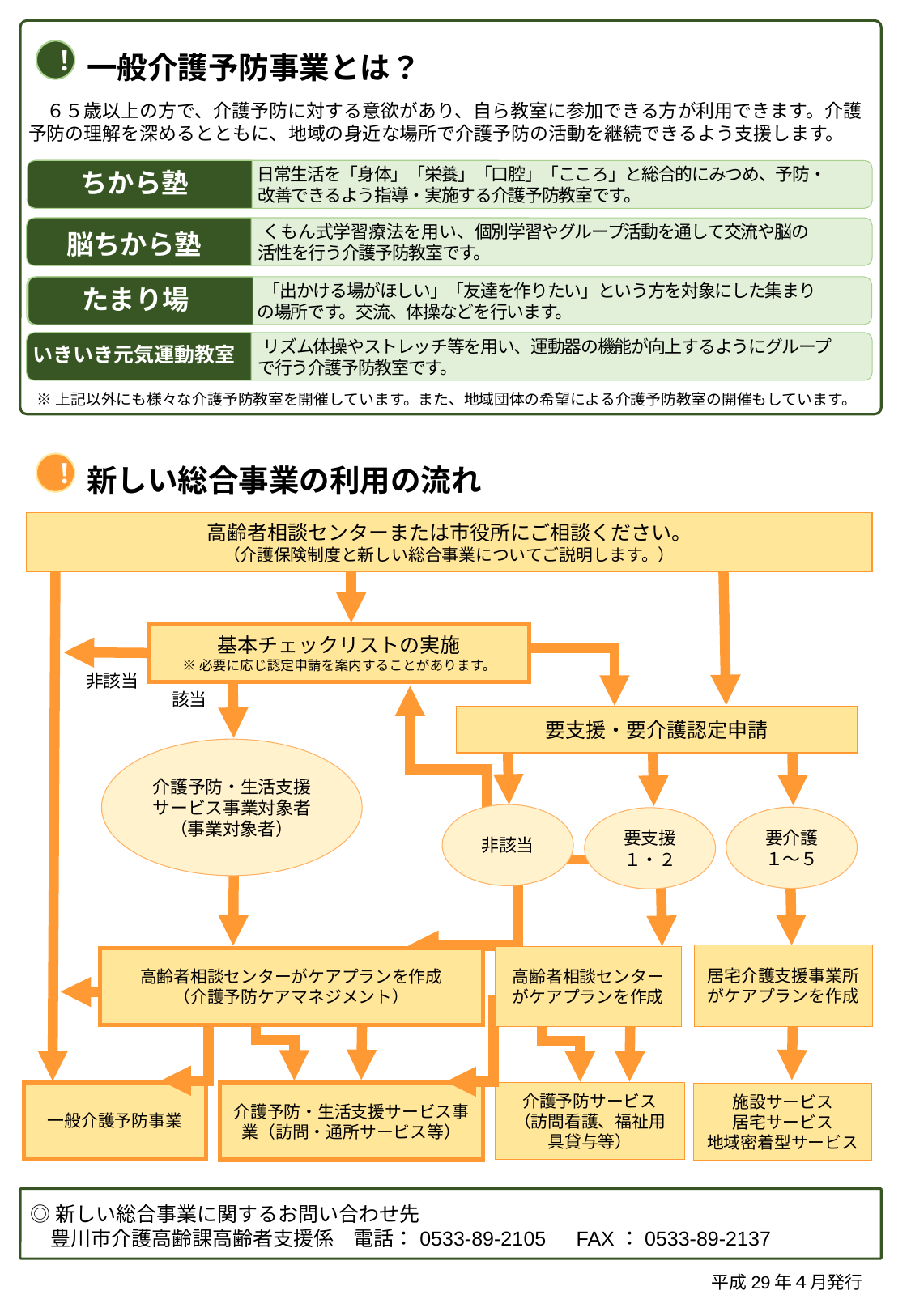

！
一般介護予防事業とは？
　６５歳以上の方で、介護予防に対する意欲があり、自ら教室に参加できる方が利用できます。介護予防の理解を深めるとともに、地域の身近な場所で介護予防の活動を継続できるよう支援します。
ちから塾
　　　　　　　　　　　　   日常生活を「身体」「栄養」「口腔」「こころ」と総合的にみつめ、予防・
　　　　　　　　　　　　　  改善できるよう指導・実施する介護予防教室です。
脳ちから塾
　　　　　　　　　　　　　くもん式学習療法を用い、個別学習やグループ活動を通して交流や脳の
を行う、　　　　　　　　　  活性を行う介護予防教室です。
たまり場
　　　　　　　　　　　　　「出かける場がほしい」「友達を作りたい」という方を対象にした集まり
　　　　　　　　　　　　　  の場所です。交流、体操などを行います。
いきいき元気運動教室
　　　　　　　　　　　　　リズム体操やストレッチ等を用い、運動器の機能が向上するようにグループ
　　　　　　　　　　　　　  で行う介護予防教室です。
※上記以外にも様々な介護予防教室を開催しています。また、地域団体の希望による介護予防教室の開催もしています。
！
新しい総合事業の利用の流れ
高齢者相談センターまたは市役所にご相談ください。
（介護保険制度と新しい総合事業についてご説明します。）
基本チェックリストの実施
※必要に応じ認定申請を案内することがあります。
非該当
該当
要支援・要介護認定申請
介護予防・生活支援サービス事業対象者
（事業対象者）
非該当
要介護
１～５
要支援
１・２
居宅介護支援事業所がケアプランを作成
高齢者相談センターがケアプランを作成
高齢者相談センターがケアプランを作成
（介護予防ケアマネジメント）
一般介護予防事業
介護予防・生活支援サービス事業（訪問・通所サービス等）
介護予防サービス（訪問看護、福祉用具貸与等）
施設サービス
居宅サービス
地域密着型サービス

◎新しい総合事業に関するお問い合わせ先
　豊川市介護高齢課高齢者支援係　電話：0533-89-2105　FAX：0533-89-2137
平成29年４月発行